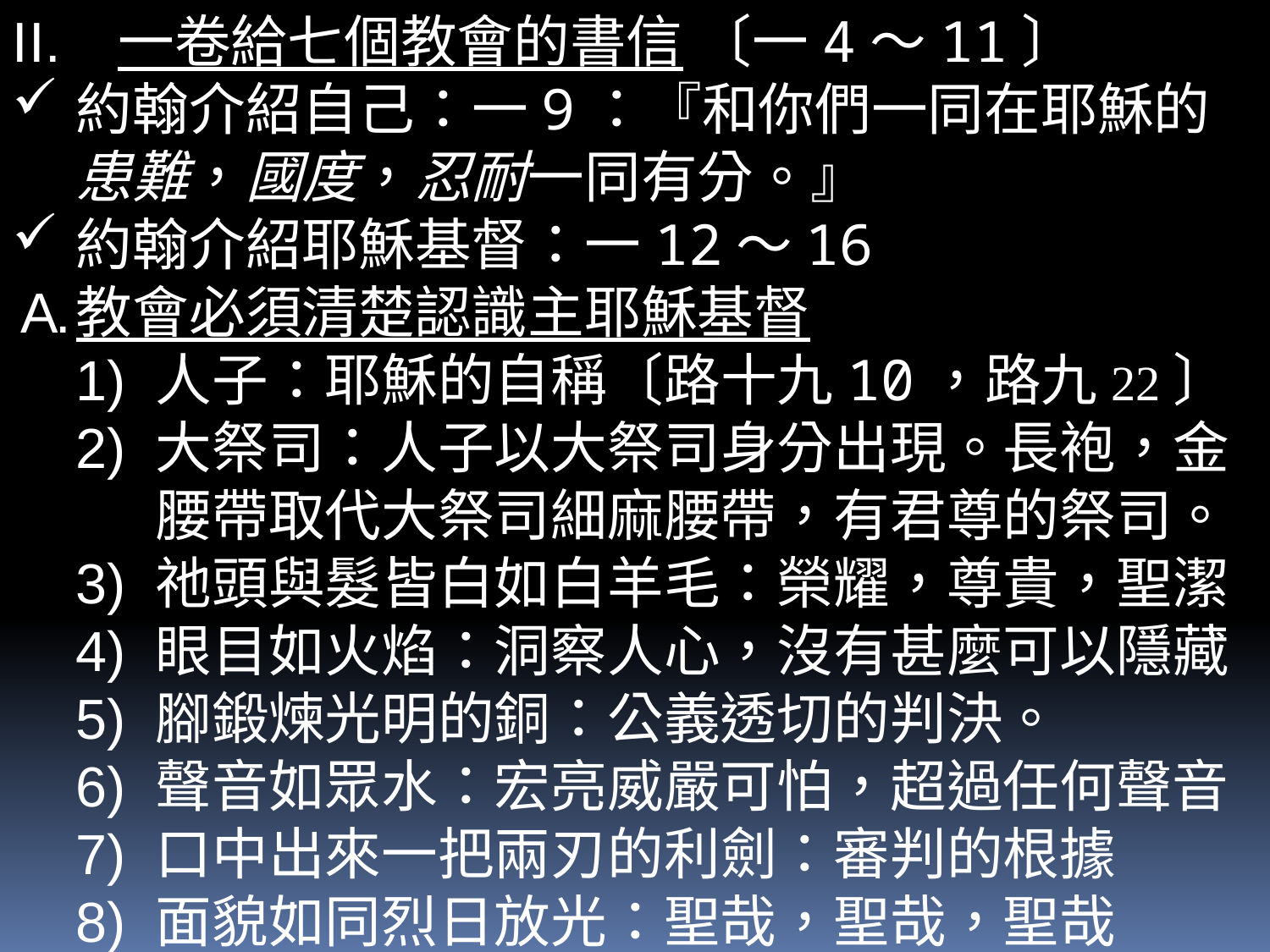

一卷給七個教會的書信 〔一4～11〕
約翰介紹自己：一9：『和你們一同在耶穌的患難，國度，忍耐一同有分。』
約翰介紹耶穌基督：一12～16
教會必須清楚認識主耶穌基督
人子：耶穌的自稱〔路十九10，路九22〕
大祭司：人子以大祭司身分出現。長袍，金腰帶取代大祭司細麻腰帶，有君尊的祭司。
祂頭與髮皆白如白羊毛：榮耀，尊貴，聖潔
眼目如火焰：洞察人心，沒有甚麼可以隱藏
腳鍛煉光明的銅：公義透切的判決。
聲音如眾水：宏亮威嚴可怕，超過任何聲音
口中出來一把兩刃的利劍：審判的根據
面貌如同烈日放光：聖哉，聖哉，聖哉